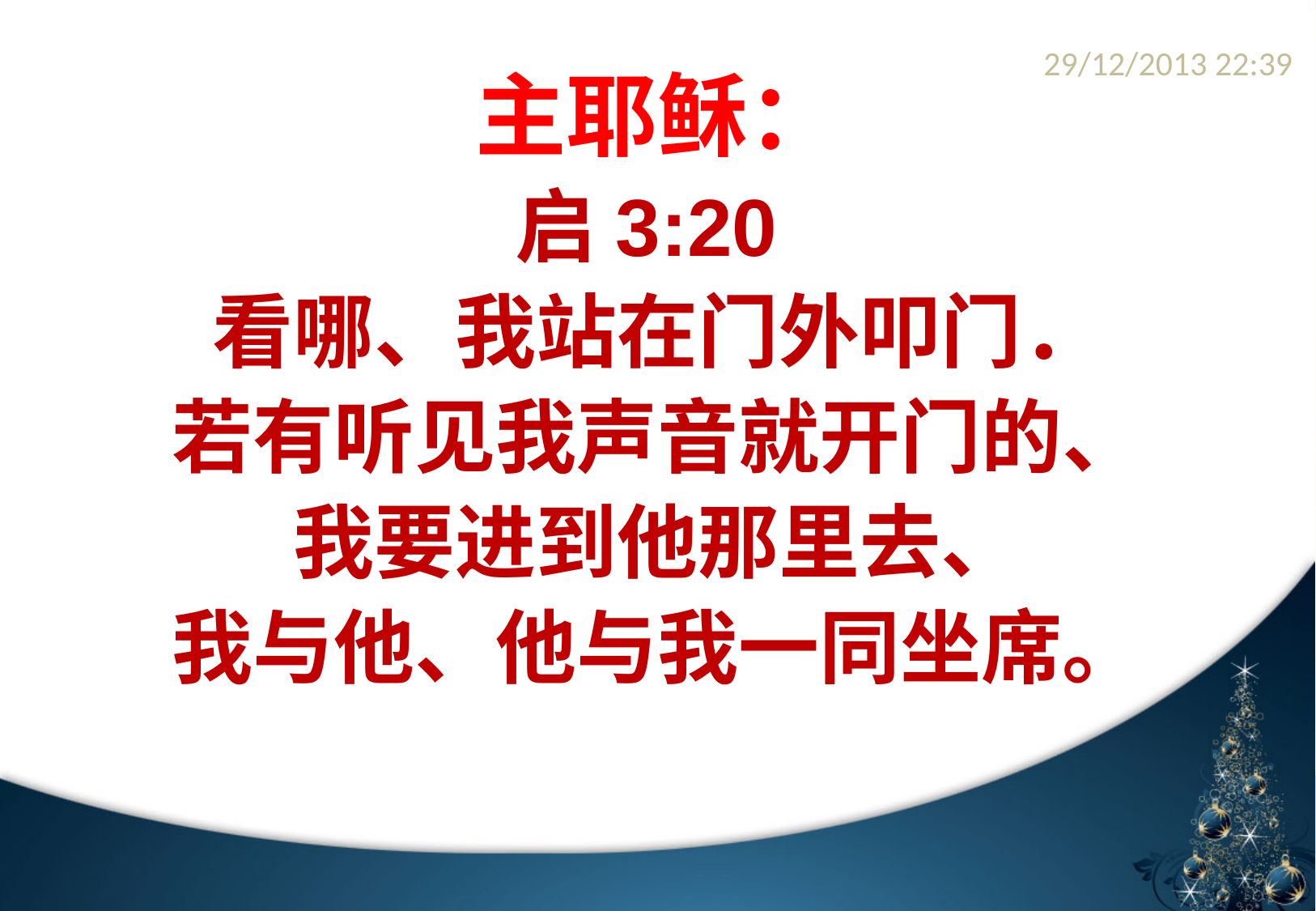

主耶稣：
启3:20
看哪、我站在门外叩门．
若有听见我声音就开门的、
我要进到他那里去、
我与他、他与我一同坐席。
29/12/2013 22:39